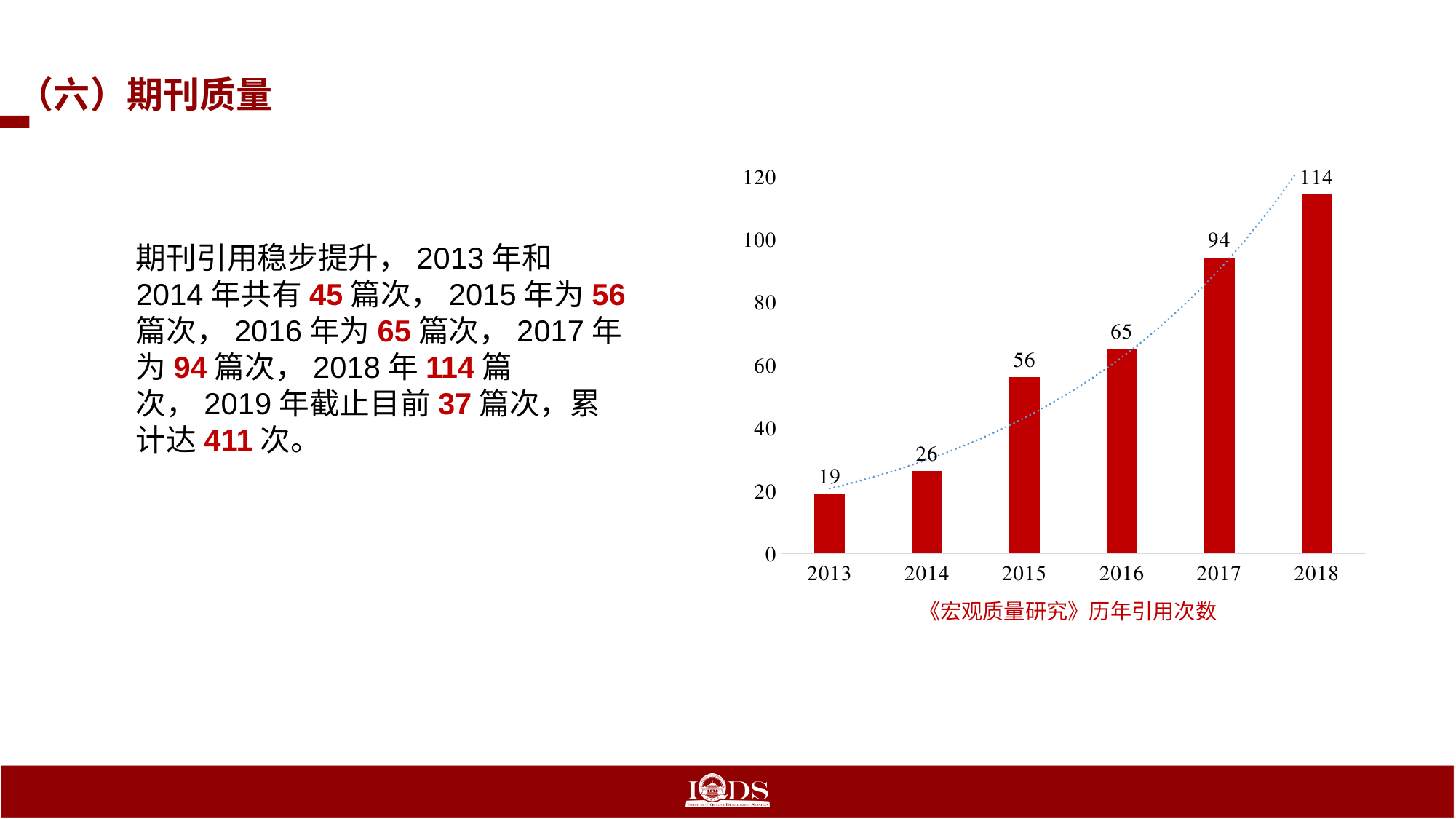

（六）期刊质量

### Chart

| Category | 引用篇次 |
|---|---|
| 2013 | 19.0 |
| 2014 | 26.0 |
| 2015 | 56.0 |
| 2016 | 65.0 |
| 2017 | 94.0 |
| 2018 | 114.0 |
期刊引用稳步提升，2013年和2014年共有45篇次，2015年为56篇次，2016年为65篇次，2017年为94篇次，2018年114篇次，2019年截止目前37篇次，累计达411次。
《宏观质量研究》历年引用次数